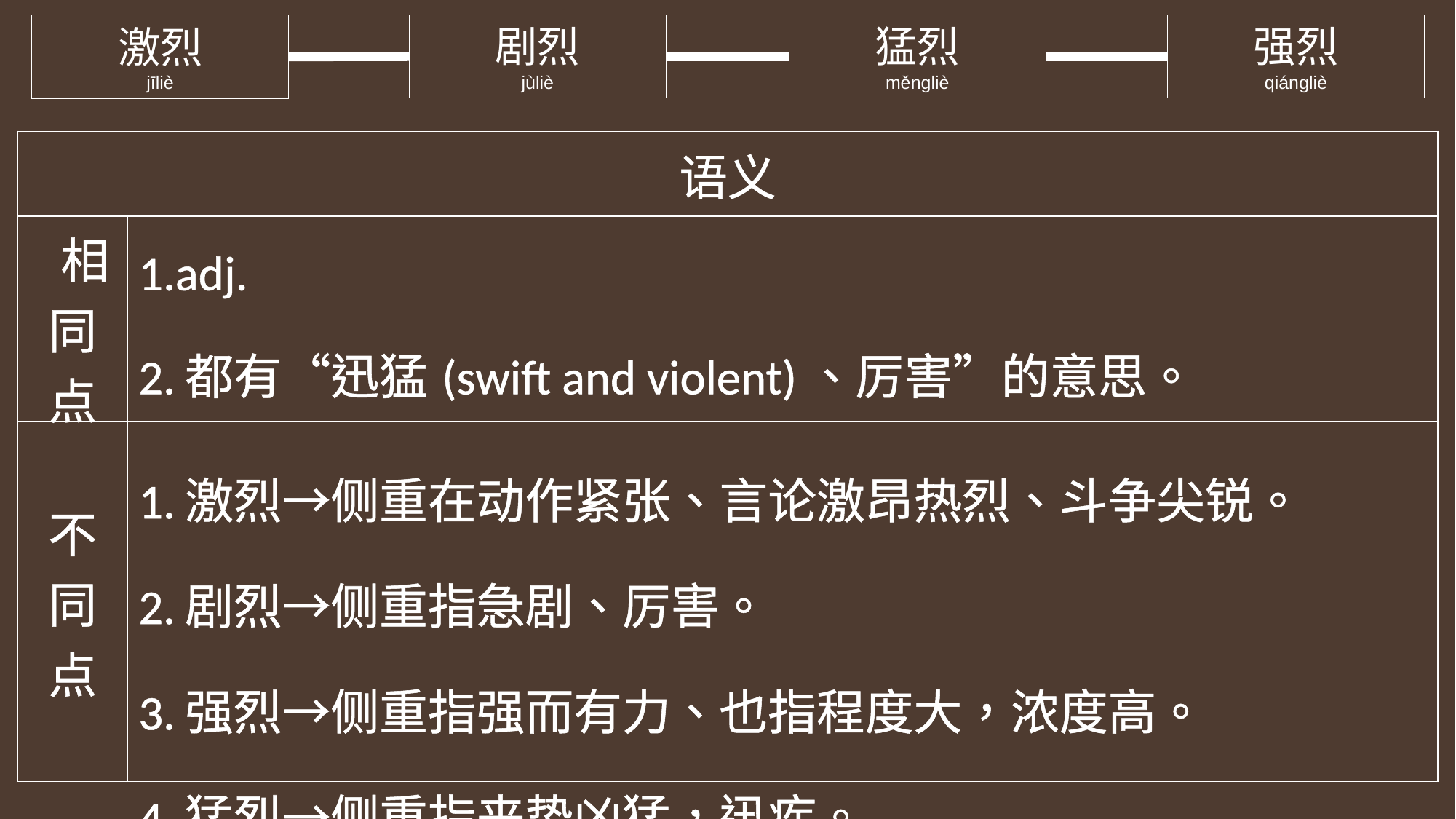

剧烈
jùliè
猛烈
měngliè
强烈
qiángliè
激烈
jīliè
| 语义 |  |
| --- | --- |
| 相同点 | 1.adj. 2.都有“迅猛(swift and violent)、厉害”的意思。 |
| 不同点 | 1.激烈→侧重在动作紧张、言论激昂热烈、斗争尖锐。 2.剧烈→侧重指急剧、厉害。 3.强烈→侧重指强而有力、也指程度大，浓度高。 4.猛烈→侧重指来势凶猛，迅疾。 |